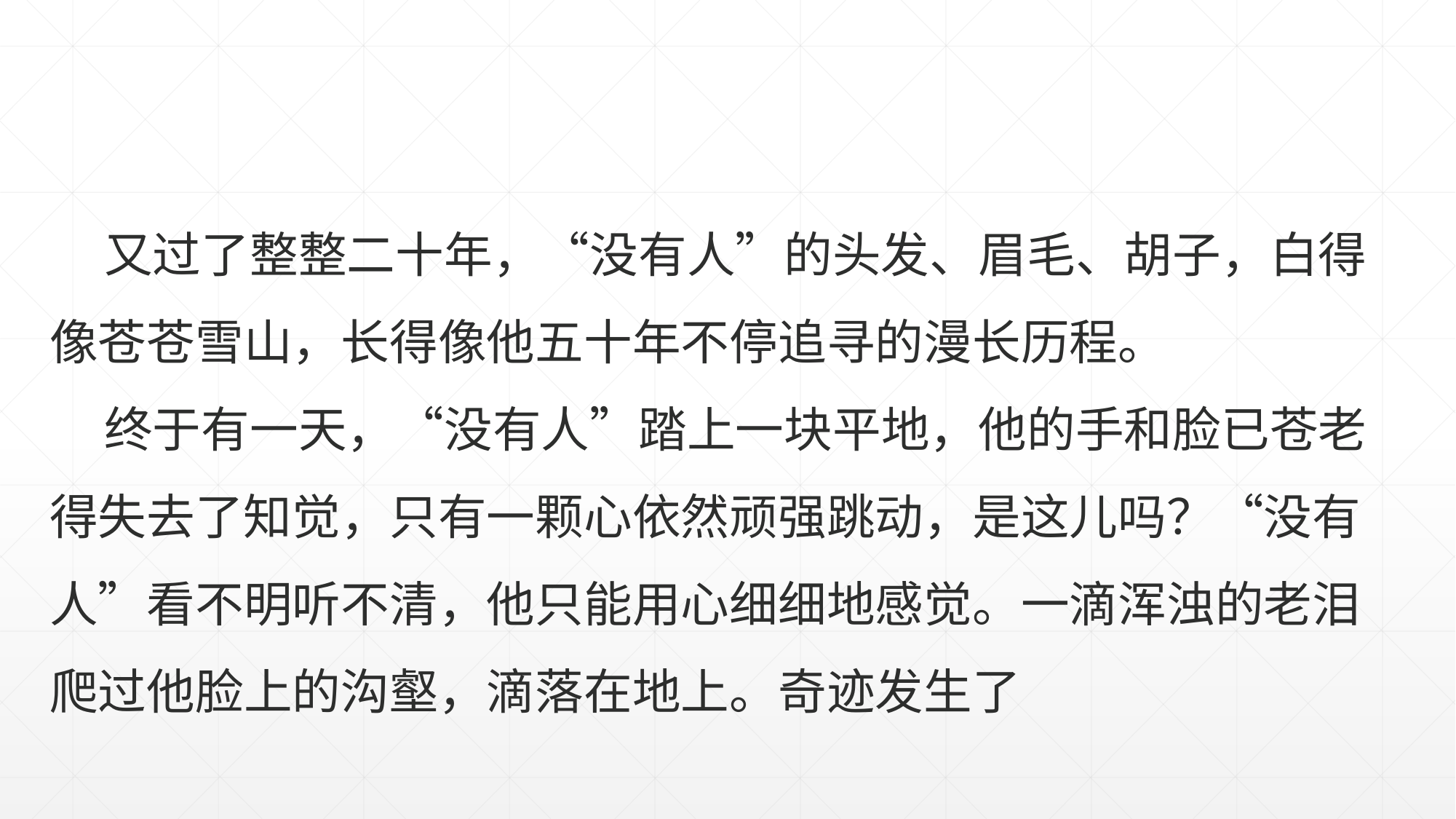

又过了整整二十年，“没有人”的头发、眉毛、胡子，白得像苍苍雪山，长得像他五十年不停追寻的漫长历程。
终于有一天，“没有人”踏上一块平地，他的手和脸已苍老得失去了知觉，只有一颗心依然顽强跳动，是这儿吗？“没有人”看不明听不清，他只能用心细细地感觉。一滴浑浊的老泪爬过他脸上的沟壑，滴落在地上。奇迹发生了